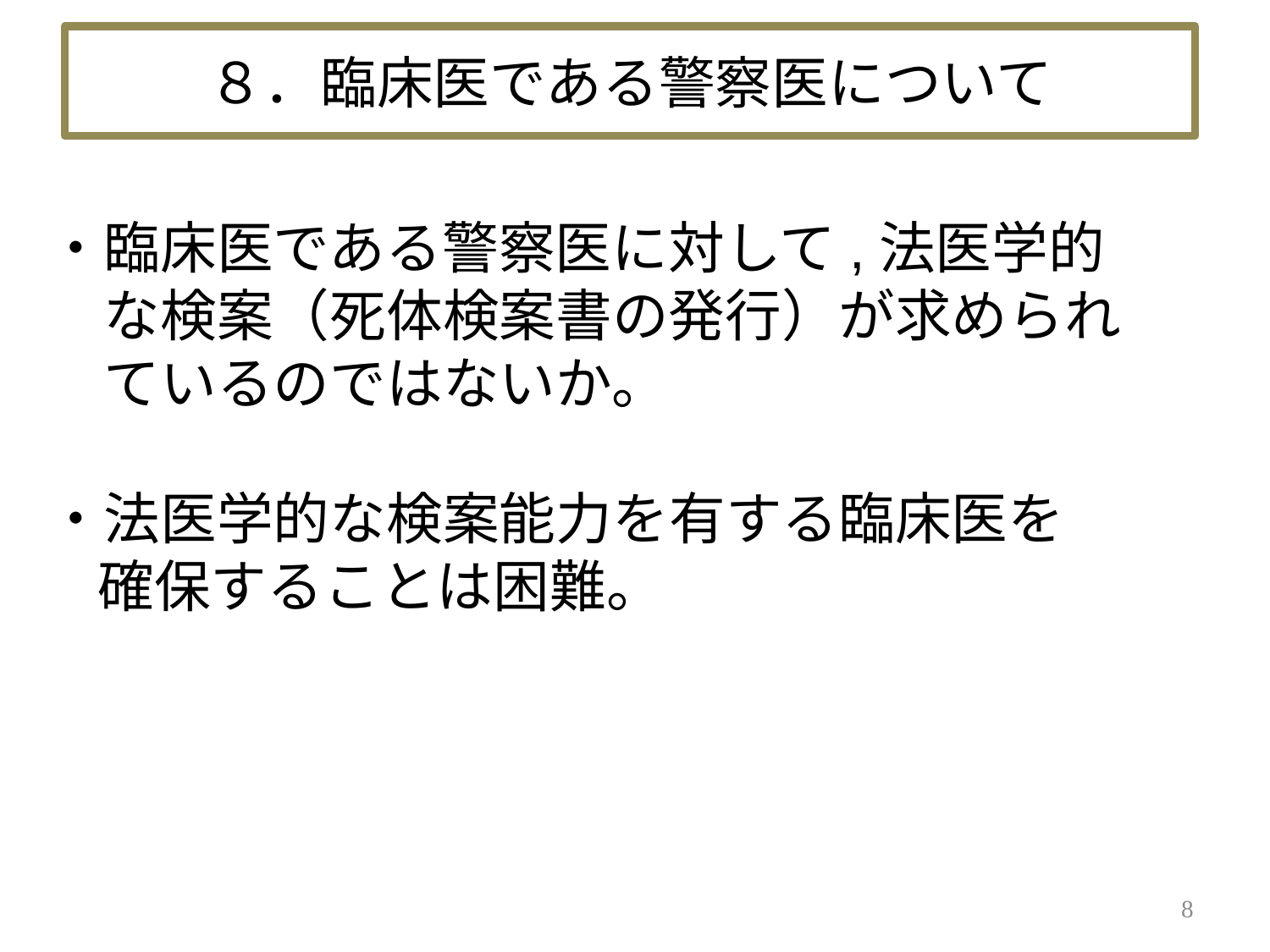

８．臨床医である警察医について
・臨床医である警察医に対して,法医学的
　な検案（死体検案書の発行）が求められ
　ているのではないか。

・法医学的な検案能力を有する臨床医を
確保することは困難。
8